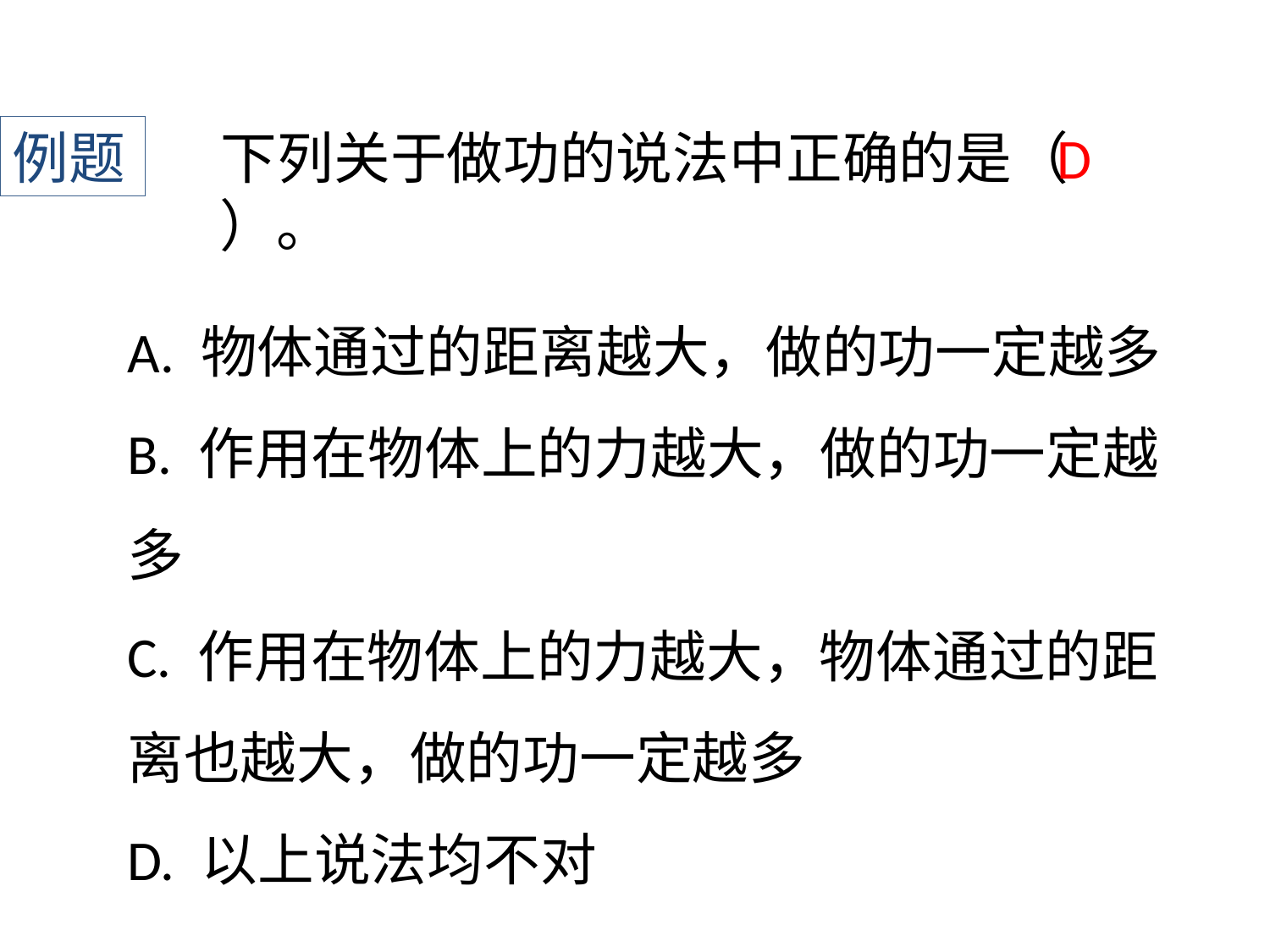

例题
﻿下列关于做功的说法中正确的是（    ）。
D
A. 物体通过的距离越大，做的功一定越多
B. 作用在物体上的力越大，做的功一定越多
C. 作用在物体上的力越大，物体通过的距离也越大，做的功一定越多
D. 以上说法均不对